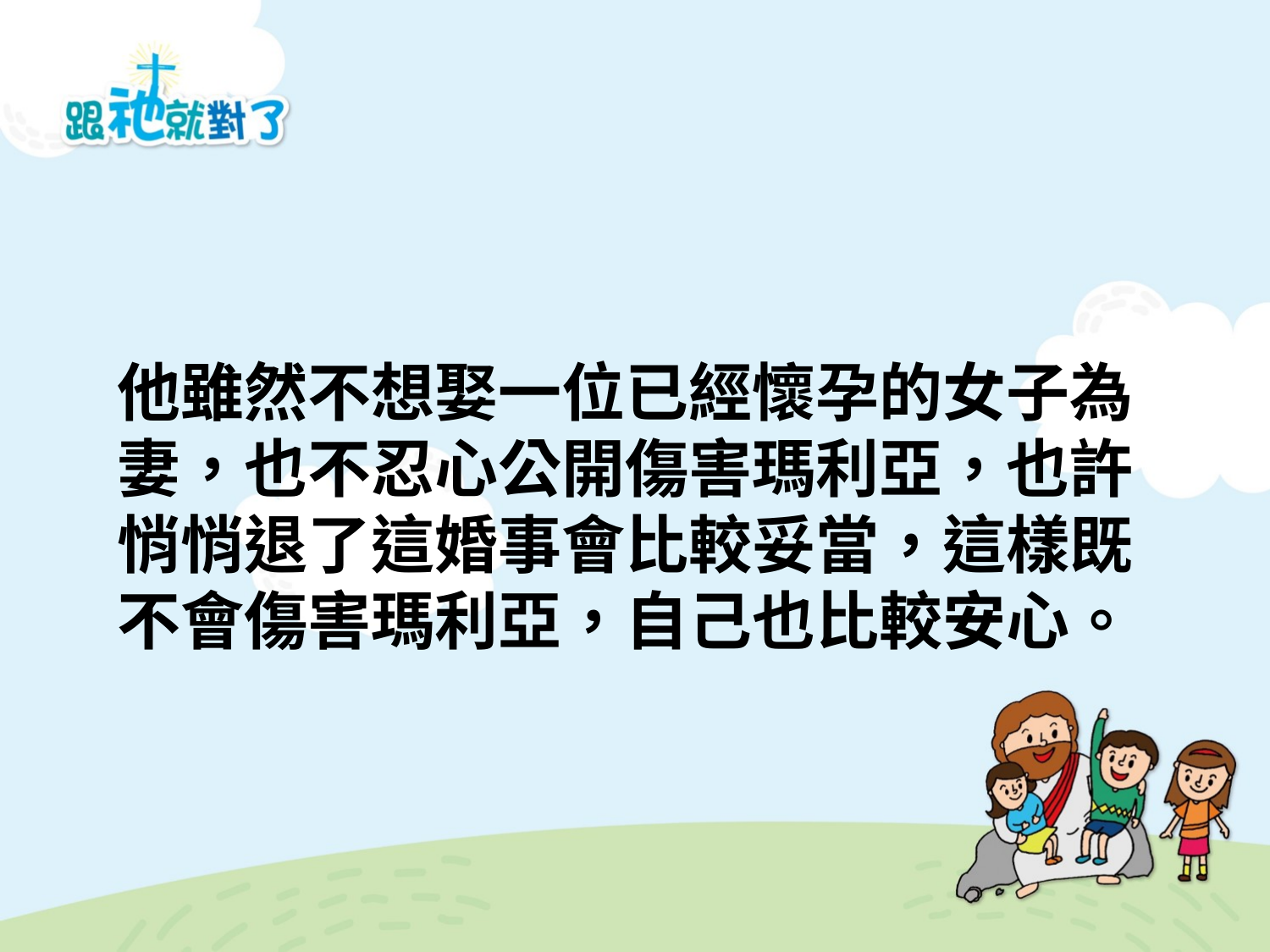

他雖然不想娶一位已經懷孕的女子為妻，也不忍心公開傷害瑪利亞，也許悄悄退了這婚事會比較妥當，這樣既不會傷害瑪利亞，自己也比較安心。